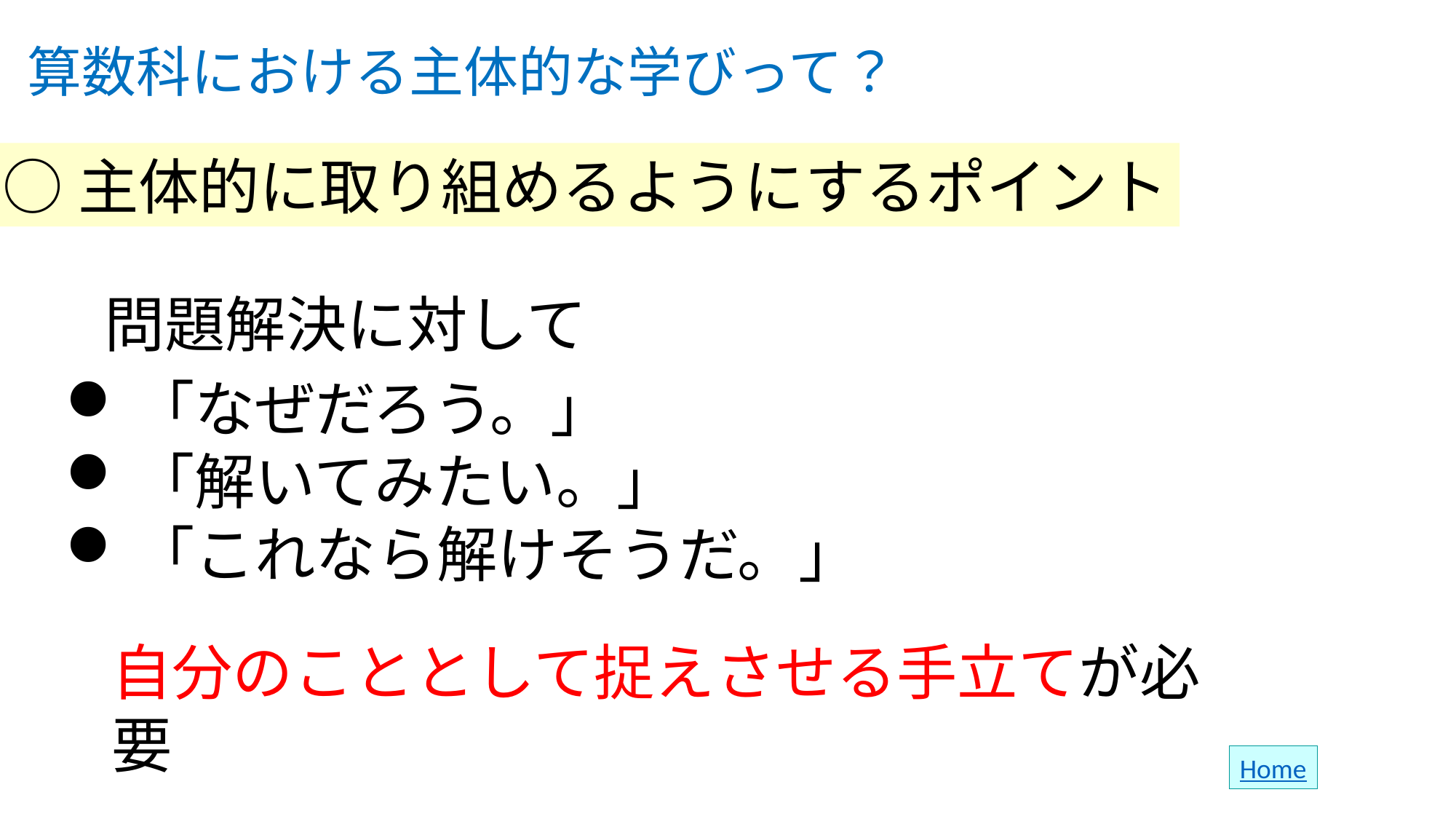

# 算数科における主体的な学びって？
○主体的に取り組めるようにするポイント
問題解決に対して
「なぜだろう。」
「解いてみたい。」
「これなら解けそうだ。」
自分のこととして捉えさせる手立てが必要
Home